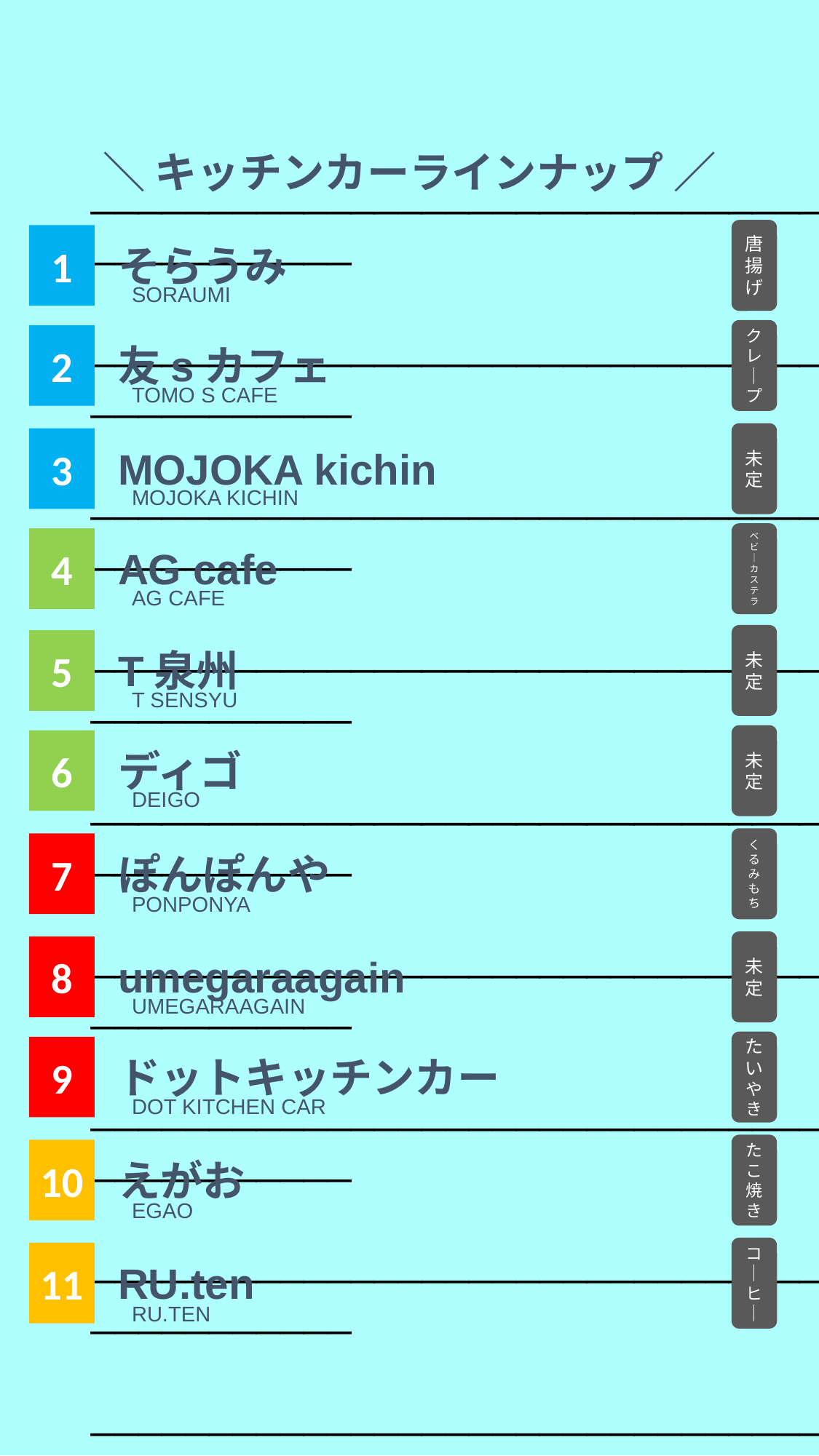

＼ キッチンカーラインナップ ／
_________________________________________________

_________________________________________________

_________________________________________________

_________________________________________________

_________________________________________________

_________________________________________________

_________________________________________________

_________________________________________________

_________________________________________________

_________________________________________________

_________________________________________________

_________________________________________________
そらうみ
唐揚げ
1
SORAUMI
友sカフェ
クレ｜プ
2
TOMO S CAFE
MOJOKA kichin
未定
3
MOJOKA KICHIN

AG cafe
ベ
ビ
｜
カ
ス
テ
ラ
4
AG CAFE
T泉州
未定
5
T SENSYU
ディゴ
未定
6
DEIGO
ぽんぽんや
くるみもち
7
PONPONYA
umegaraagain
未定
8
UMEGARAAGAIN
ドットキッチンカー
たいやき
9
DOT KITCHEN CAR
えがお
たこ焼き
10
EGAO
RU.ten
コ｜ヒ｜
11
RU.TEN